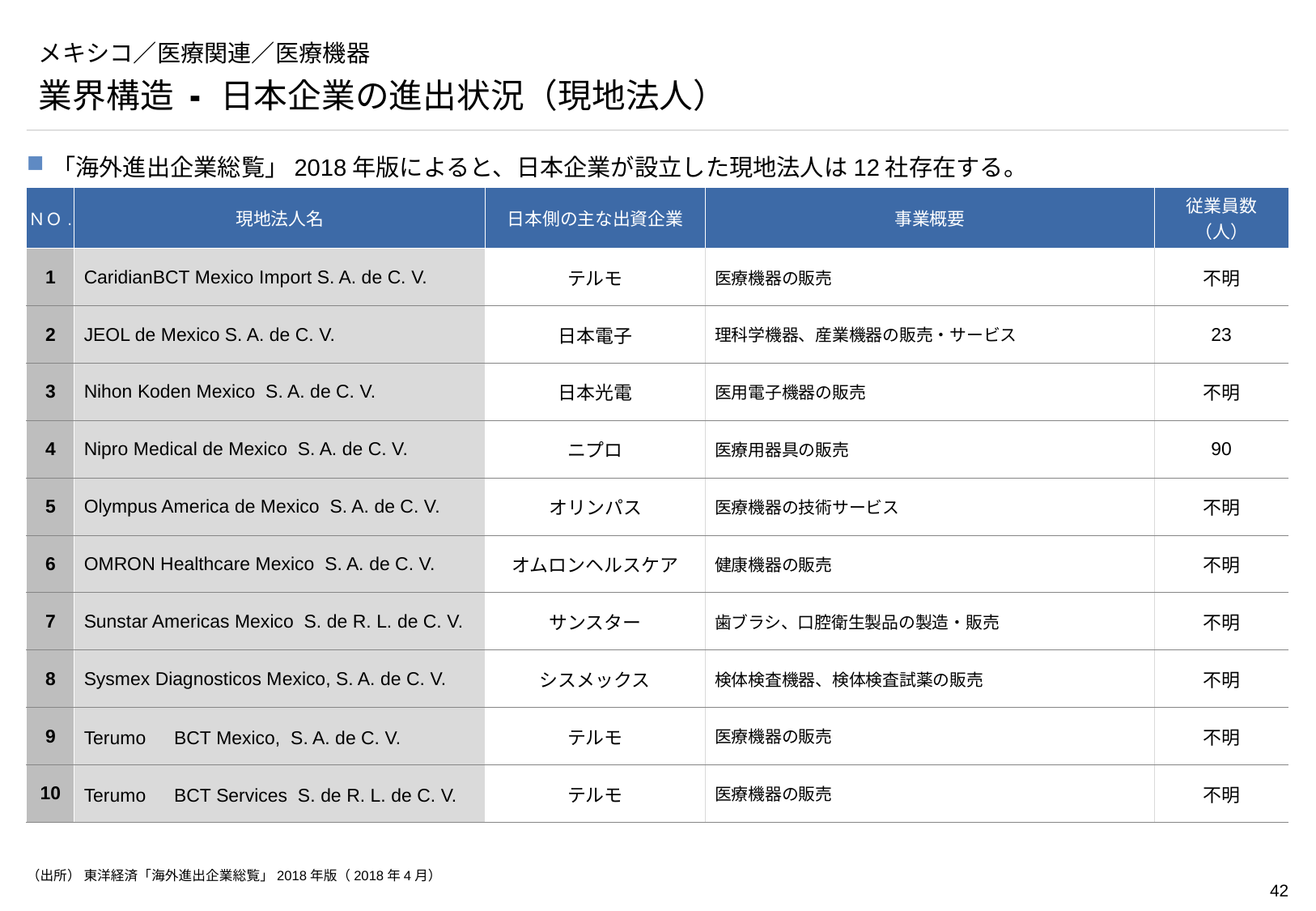

# メキシコ／医療関連／医療機器
業界構造 - 日本企業の進出状況（現地法人）
「海外進出企業総覧」2018年版によると、日本企業が設立した現地法人は12社存在する。
| ＮＯ. | 現地法人名 | 日本側の主な出資企業 | 事業概要 | 従業員数（人） |
| --- | --- | --- | --- | --- |
| 1 | CaridianBCT Mexico Import S. A. de C. V. | テルモ | 医療機器の販売 | 不明 |
| 2 | JEOL de Mexico S. A. de C. V. | 日本電子 | 理科学機器、産業機器の販売・サービス | 23 |
| 3 | Nihon Koden Mexico S. A. de C. V. | 日本光電 | 医用電子機器の販売 | 不明 |
| 4 | Nipro Medical de Mexico S. A. de C. V. | ニプロ | 医療用器具の販売 | 90 |
| 5 | Olympus America de Mexico S. A. de C. V. | オリンパス | 医療機器の技術サービス | 不明 |
| 6 | OMRON Healthcare Mexico S. A. de C. V. | オムロンヘルスケア | 健康機器の販売 | 不明 |
| 7 | Sunstar Americas Mexico S. de R. L. de C. V. | サンスター | 歯ブラシ、口腔衛生製品の製造・販売 | 不明 |
| 8 | Sysmex Diagnosticos Mexico, S. A. de C. V. | シスメックス | 検体検査機器、検体検査試薬の販売 | 不明 |
| 9 | Terumo　BCT Mexico, S. A. de C. V. | テルモ | 医療機器の販売 | 不明 |
| 10 | Terumo　BCT Services S. de R. L. de C. V. | テルモ | 医療機器の販売 | 不明 |
（出所） 東洋経済「海外進出企業総覧」2018年版（2018年4月）